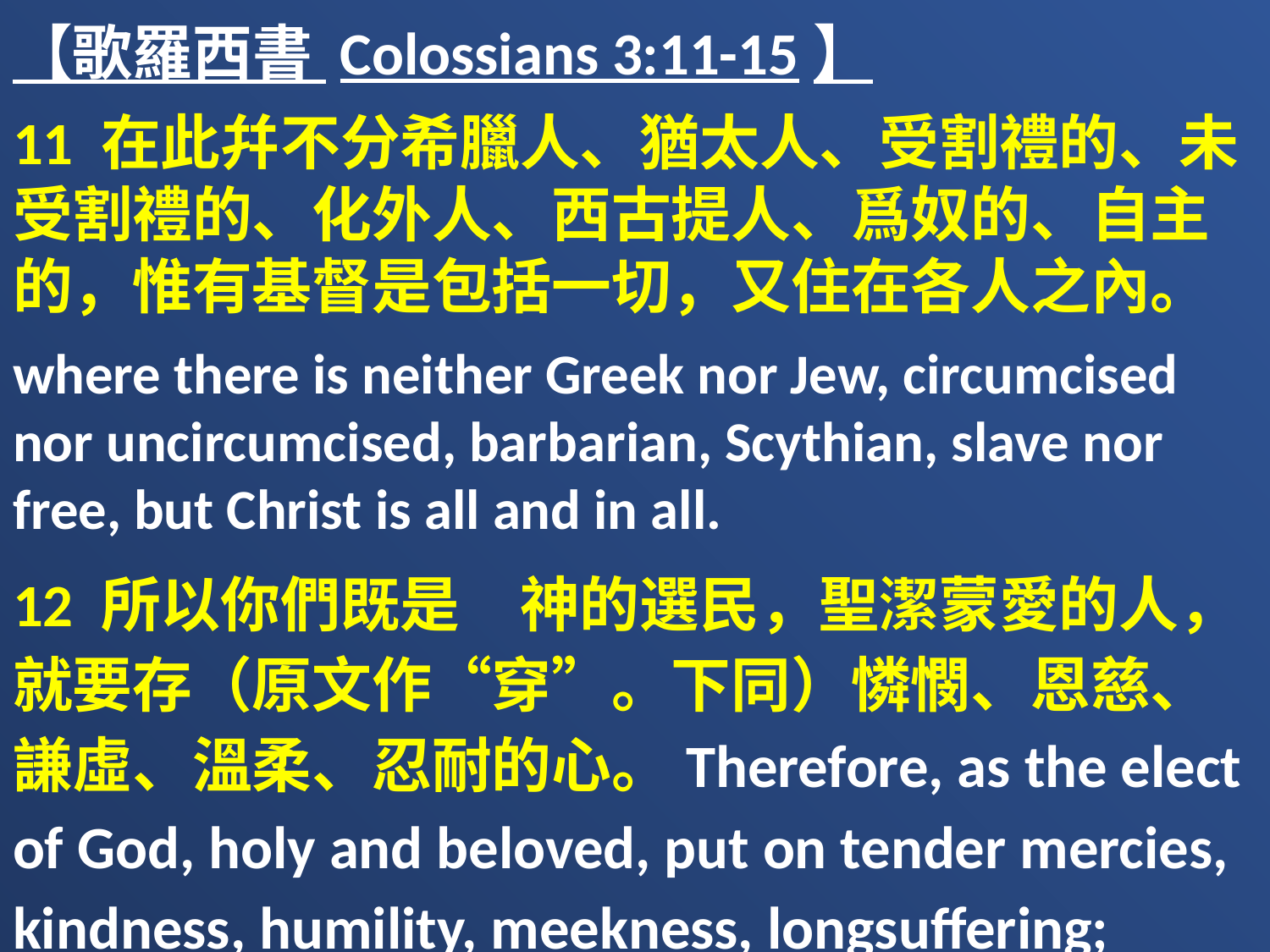

【歌羅西書 Colossians 3:11-15】
11 在此幷不分希臘人、猶太人、受割禮的、未受割禮的、化外人、西古提人、爲奴的、自主的，惟有基督是包括一切，又住在各人之內。
where there is neither Greek nor Jew, circumcised nor uncircumcised, barbarian, Scythian, slave nor free, but Christ is all and in all.
12 所以你們既是　神的選民，聖潔蒙愛的人，就要存（原文作“穿”。下同）憐憫、恩慈、謙虛、溫柔、忍耐的心。Therefore, as the elect of God, holy and beloved, put on tender mercies, kindness, humility, meekness, longsuffering;